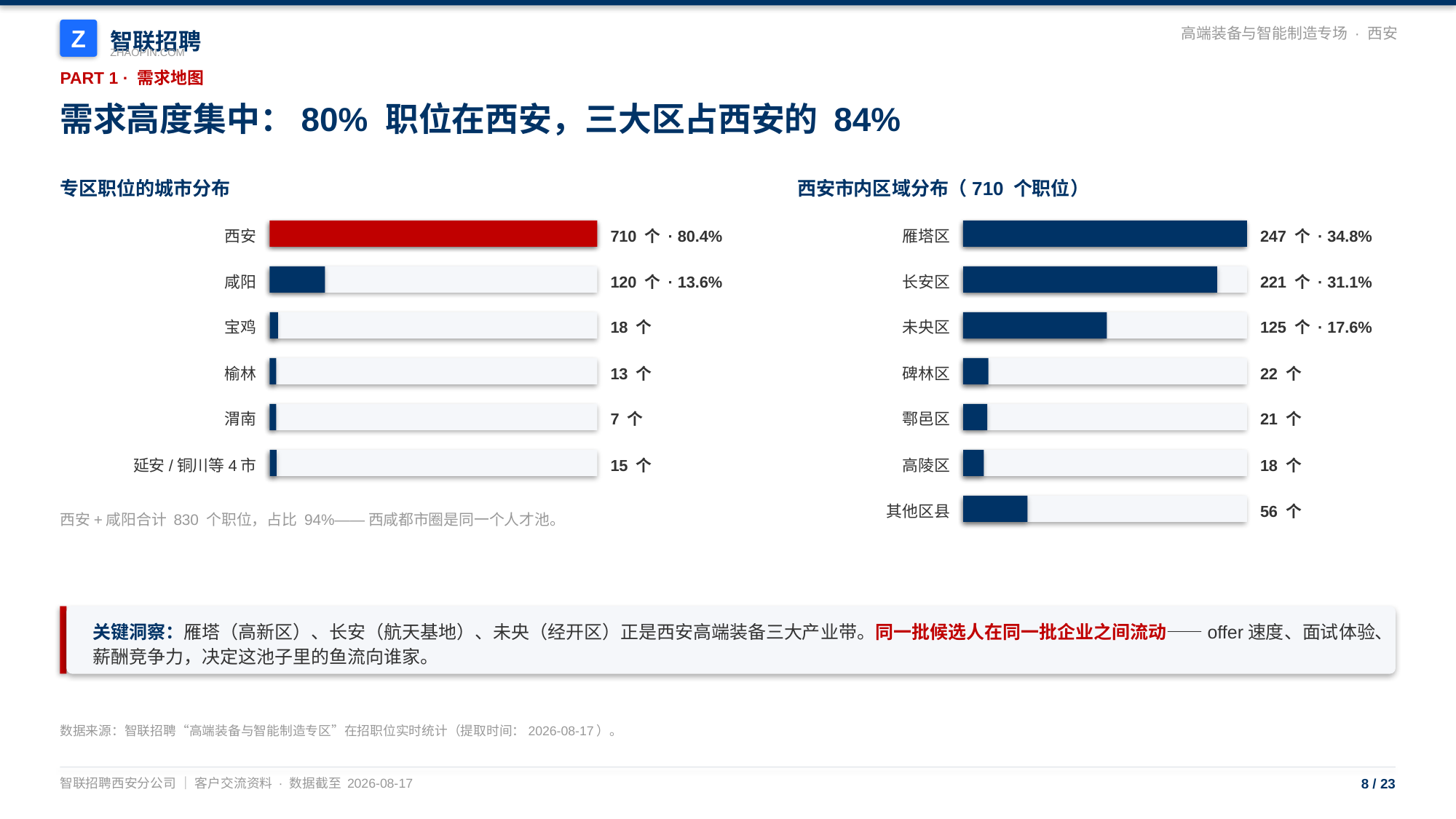

智联招聘
Z
高端装备与智能制造专场 · 西安
ZHAOPIN.COM
PART 1 · 需求地图
需求高度集中：80% 职位在西安，三大区占西安的 84%
专区职位的城市分布
西安市内区域分布（710 个职位）
西安
710 个 · 80.4%
雁塔区
247 个 · 34.8%

咸阳
120 个 · 13.6%
长安区
221 个 · 31.1%

宝鸡
18 个
未央区
125 个 · 17.6%

榆林
13 个
碑林区
22 个

渭南
7 个
鄠邑区
21 个

延安/铜川等4市
15 个
高陵区
18 个

其他区县
56 个

西安+咸阳合计 830 个职位，占比 94%——西咸都市圈是同一个人才池。

关键洞察：雁塔（高新区）、长安（航天基地）、未央（经开区）正是西安高端装备三大产业带。同一批候选人在同一批企业之间流动——offer速度、面试体验、薪酬竞争力，决定这池子里的鱼流向谁家。
数据来源：智联招聘“高端装备与智能制造专区”在招职位实时统计（提取时间：2026-08-17）。

智联招聘西安分公司 ｜ 客户交流资料 · 数据截至 2026-08-17
8 / 23